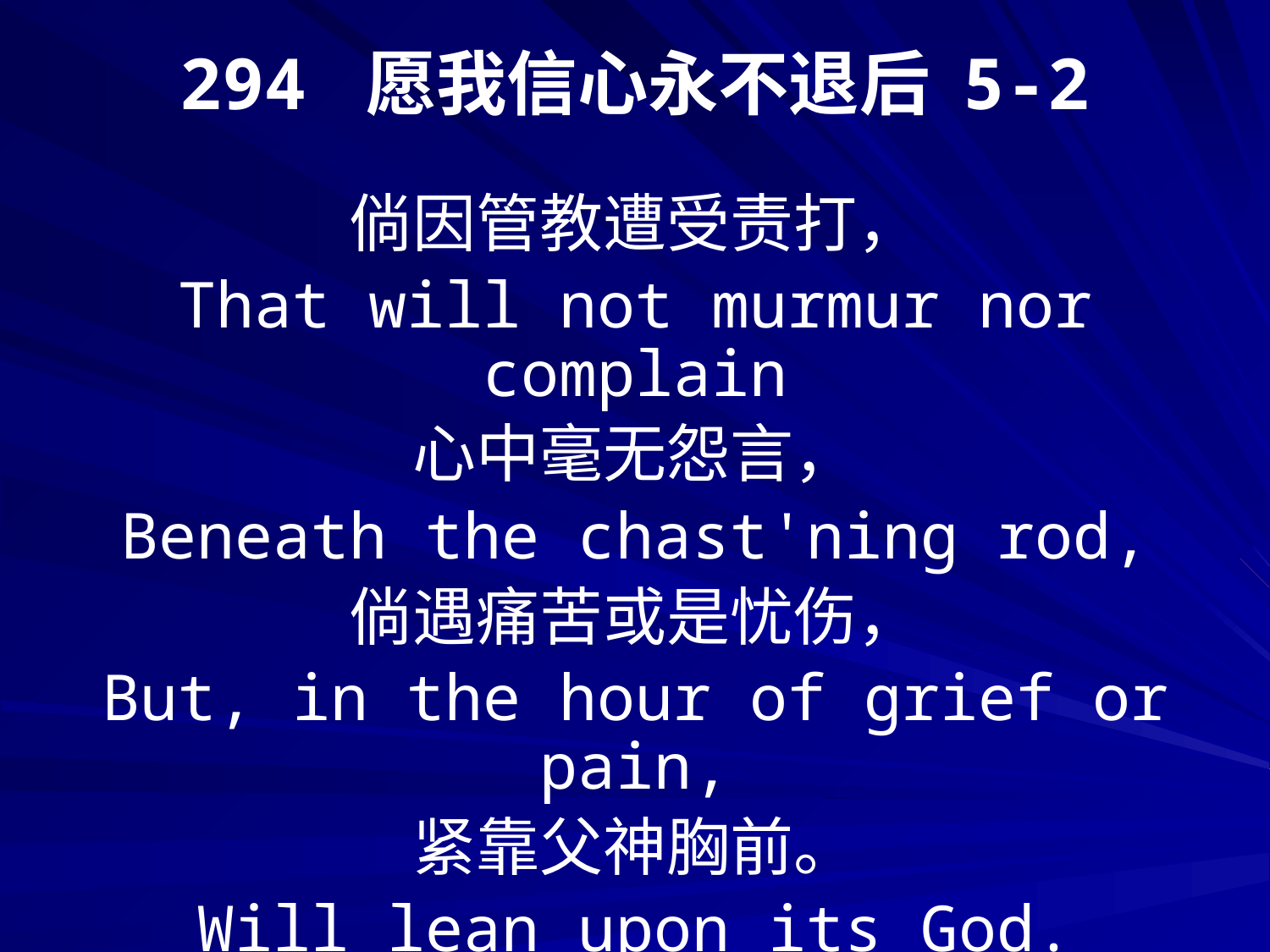

294 愿我信心永不退后 5-2

倘因管教遭受责打，
That will not murmur nor complain
心中毫无怨言，
Beneath the chast'ning rod,
倘遇痛苦或是忧伤，
But, in the hour of grief or pain,
紧靠父神胸前。
Will lean upon its God.